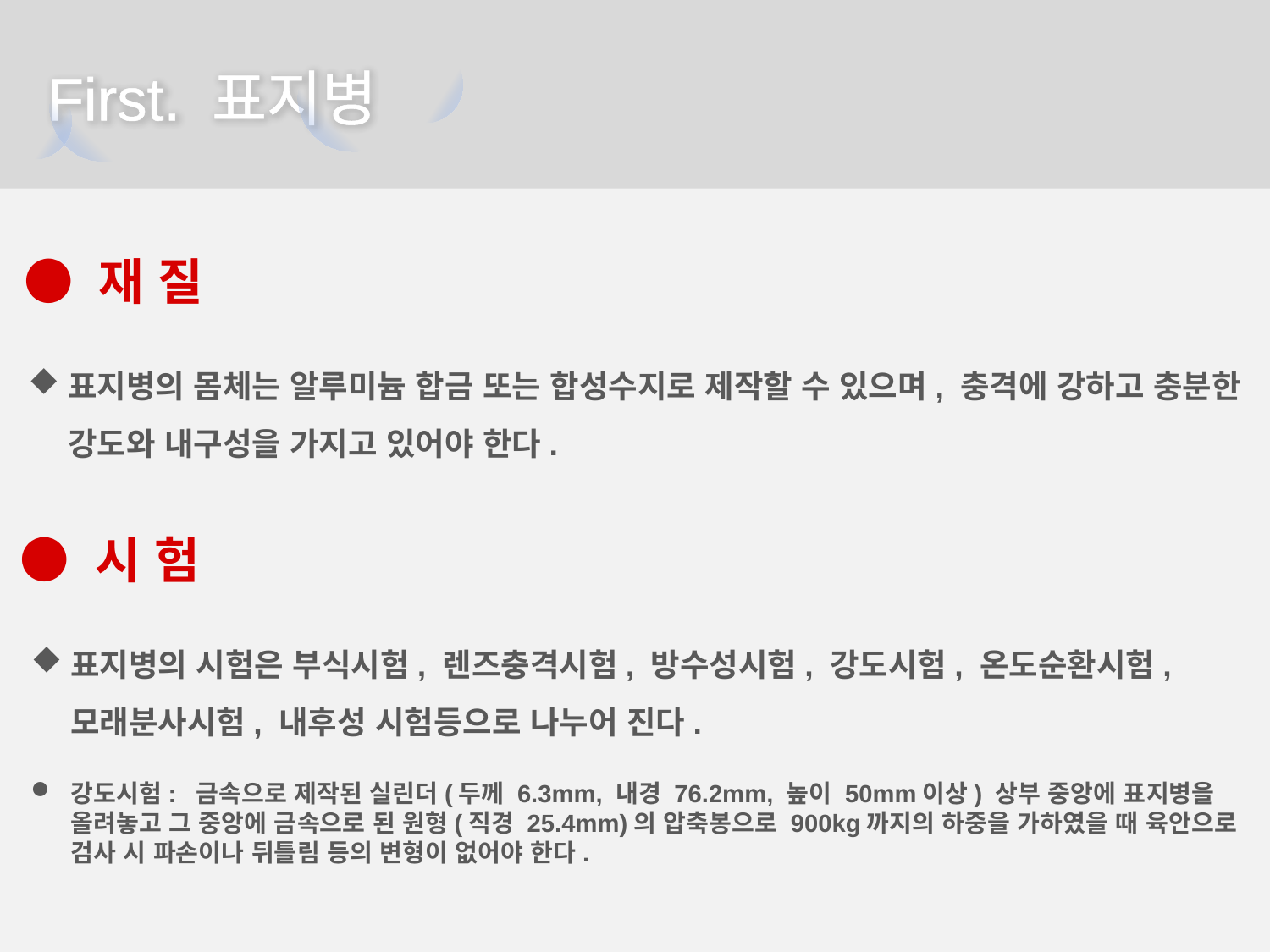

First. 표지병
● 재 질
표지병의 몸체는 알루미늄 합금 또는 합성수지로 제작할 수 있으며, 충격에 강하고 충분한 강도와 내구성을 가지고 있어야 한다.
● 시 험
표지병의 시험은 부식시험, 렌즈충격시험, 방수성시험, 강도시험, 온도순환시험,   모래분사시험, 내후성 시험등으로 나누어 진다.

강도시험:  금속으로 제작된 실린더(두께 6.3mm, 내경 76.2mm, 높이 50mm이상) 상부 중앙에 표지병을 올려놓고 그 중앙에 금속으로 된 원형(직경 25.4mm)의 압축봉으로 900kg까지의 하중을 가하였을 때 육안으로 검사 시 파손이나 뒤틀림 등의 변형이 없어야 한다.